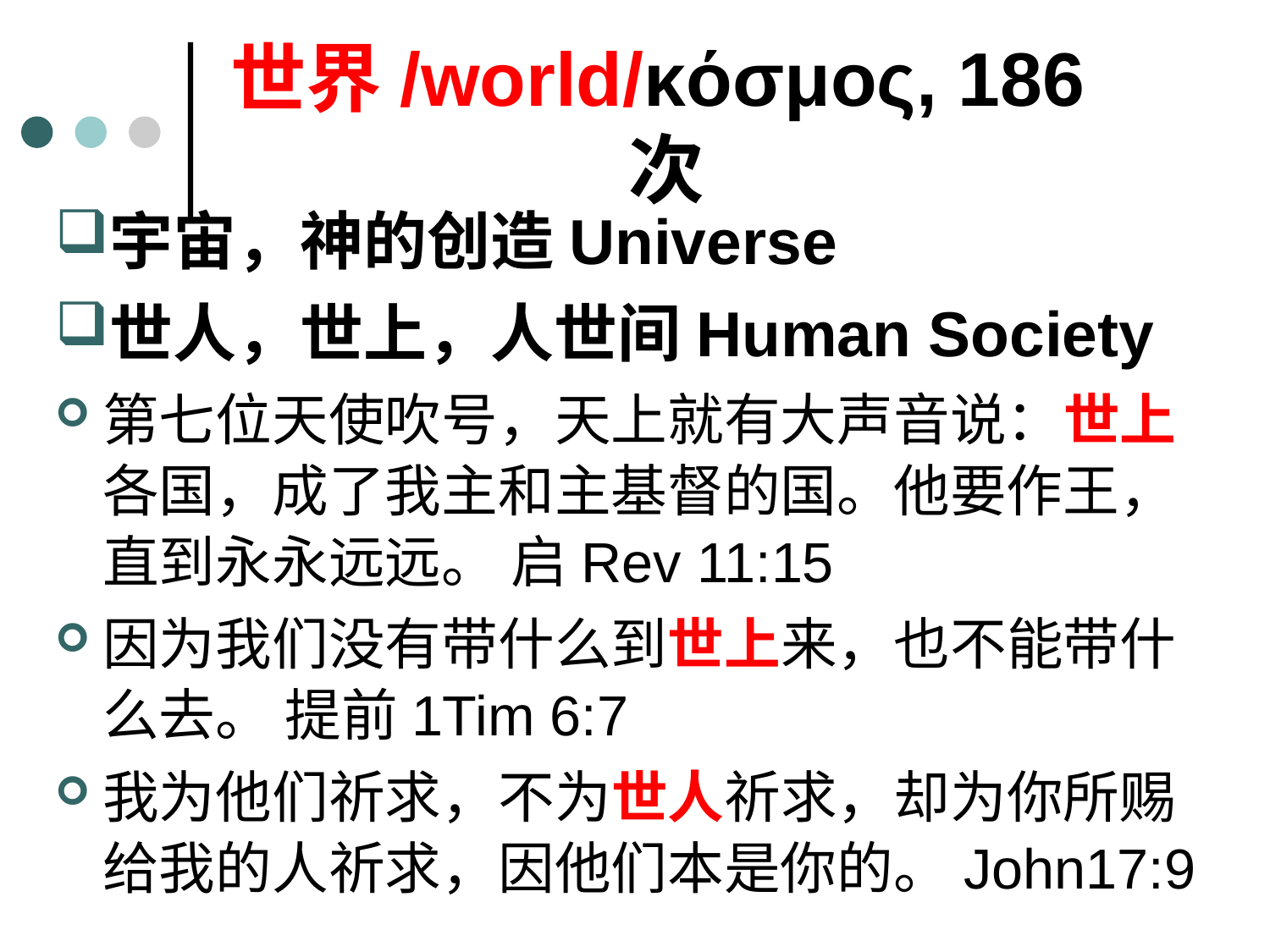

# 世界/world/κόσμος, 186次
宇宙，神的创造Universe
世人，世上，人世间Human Society
第七位天使吹号，天上就有大声音说：世上各国，成了我主和主基督的国。他要作王，直到永永远远。 启Rev 11:15
因为我们没有带什么到世上来，也不能带什么去。 提前1Tim 6:7
我为他们祈求，不为世人祈求，却为你所赐给我的人祈求，因他们本是你的。John17:9